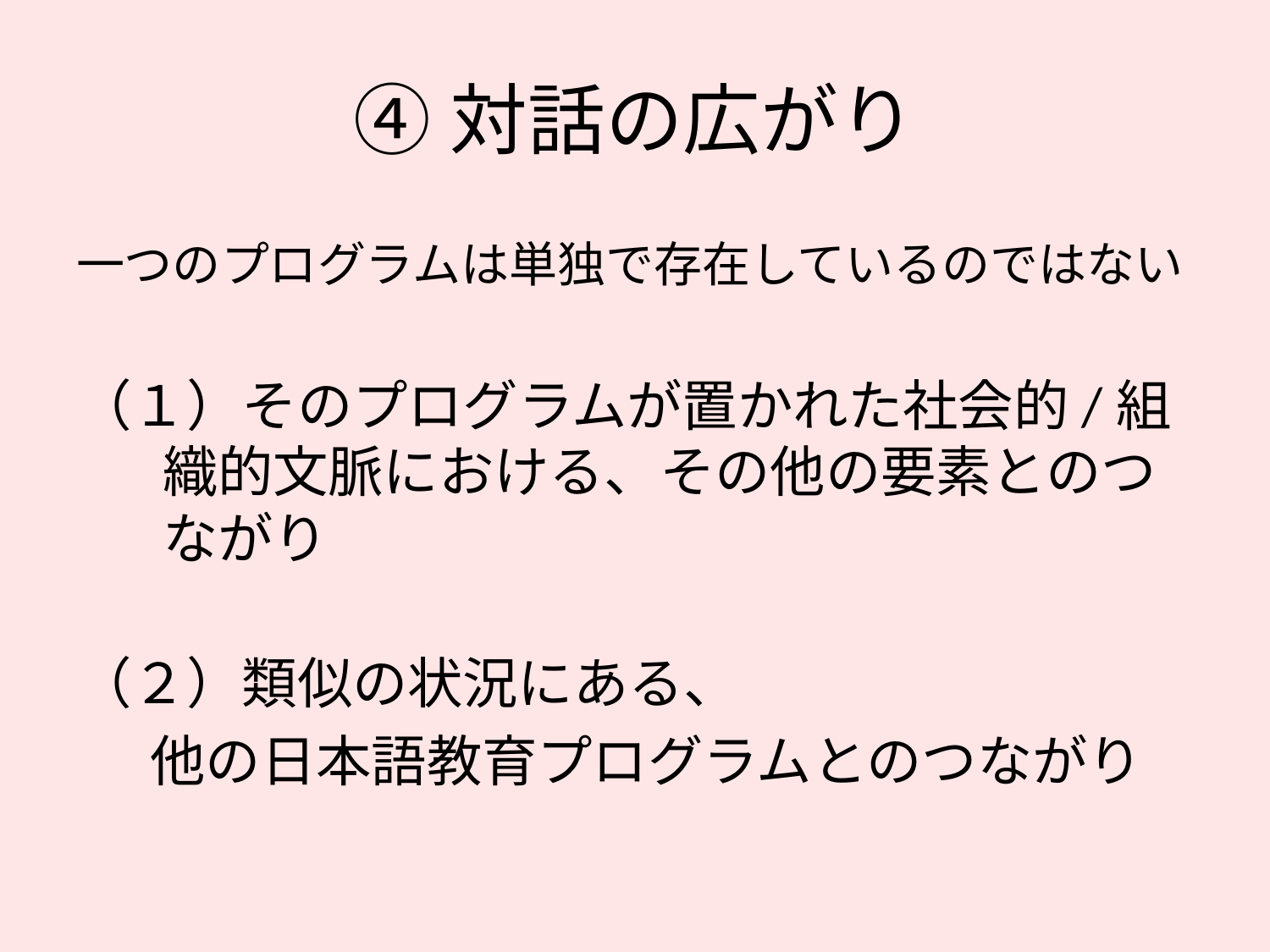

# ④対話の広がり
一つのプログラムは単独で存在しているのではない

（１）そのプログラムが置かれた社会的/組織的文脈における、その他の要素とのつながり

（２）類似の状況にある、
他の日本語教育プログラムとのつながり